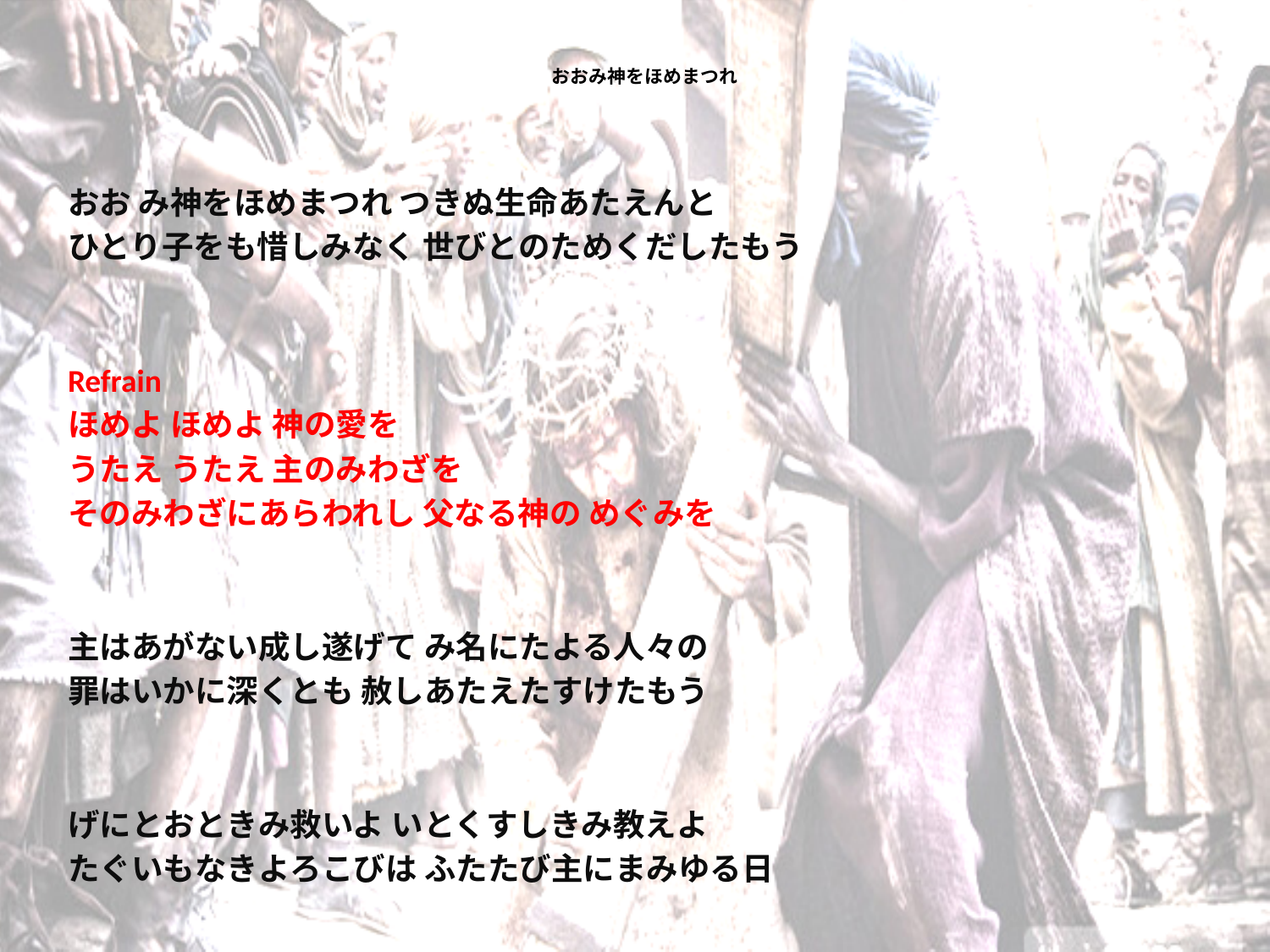

# おおみ神をほめまつれ
おお み神をほめまつれ つきぬ生命あたえんと
ひとり子をも惜しみなく 世びとのためくだしたもう

Refrain
ほめよ ほめよ 神の愛を
うたえ うたえ 主のみわざを
そのみわざにあらわれし 父なる神の めぐみを

主はあがない成し遂げて み名にたよる人々の
罪はいかに深くとも 赦しあたえたすけたもう

げにとおときみ救いよ いとくすしきみ教えよ
たぐいもなきよろこびは ふたたび主にまみゆる日